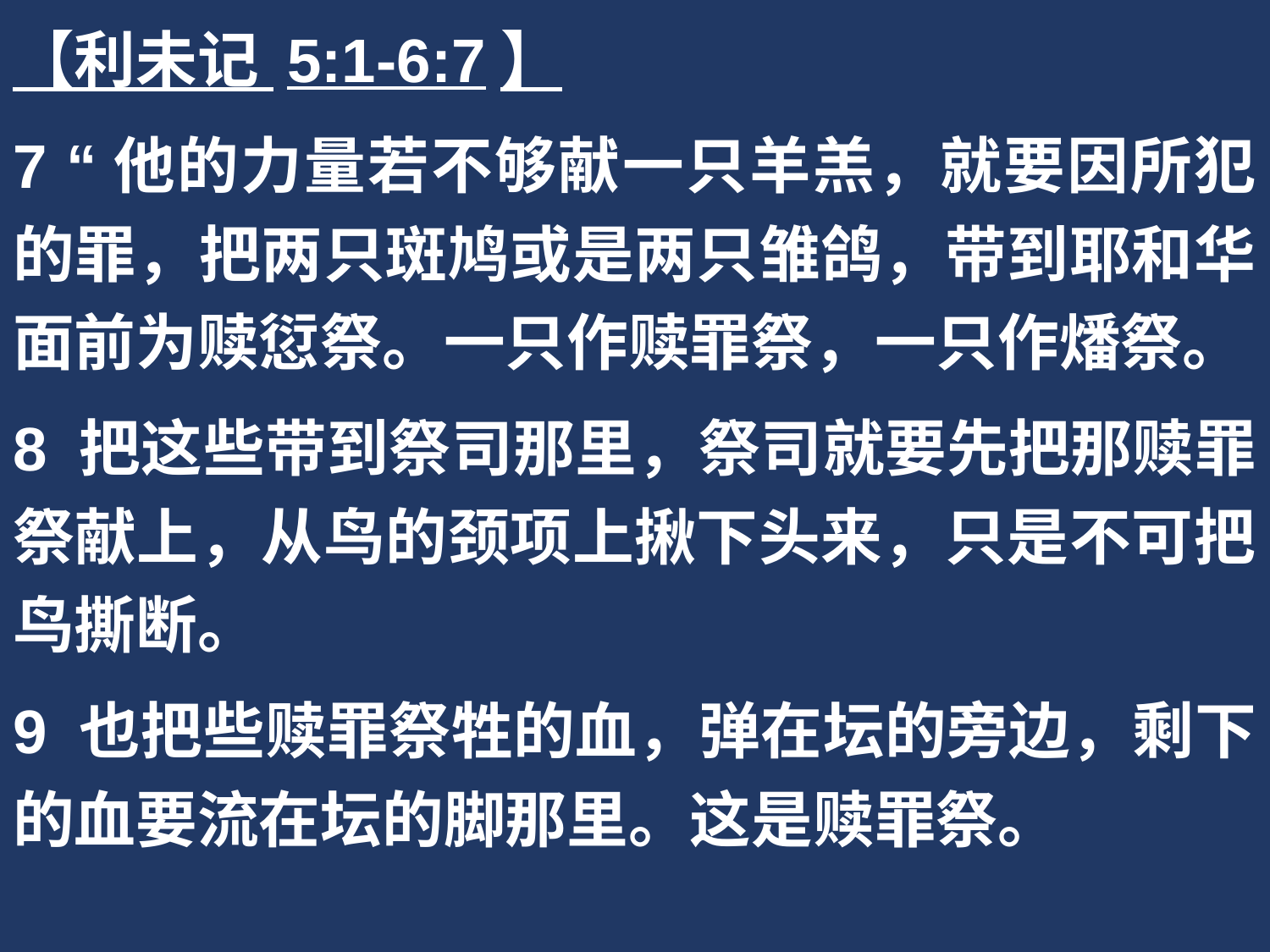

【利未记 5:1-6:7】
7 “他的力量若不够献一只羊羔，就要因所犯的罪，把两只斑鸠或是两只雏鸽，带到耶和华面前为赎愆祭。一只作赎罪祭，一只作燔祭。
8 把这些带到祭司那里，祭司就要先把那赎罪祭献上，从鸟的颈项上揪下头来，只是不可把鸟撕断。
9 也把些赎罪祭牲的血，弹在坛的旁边，剩下的血要流在坛的脚那里。这是赎罪祭。